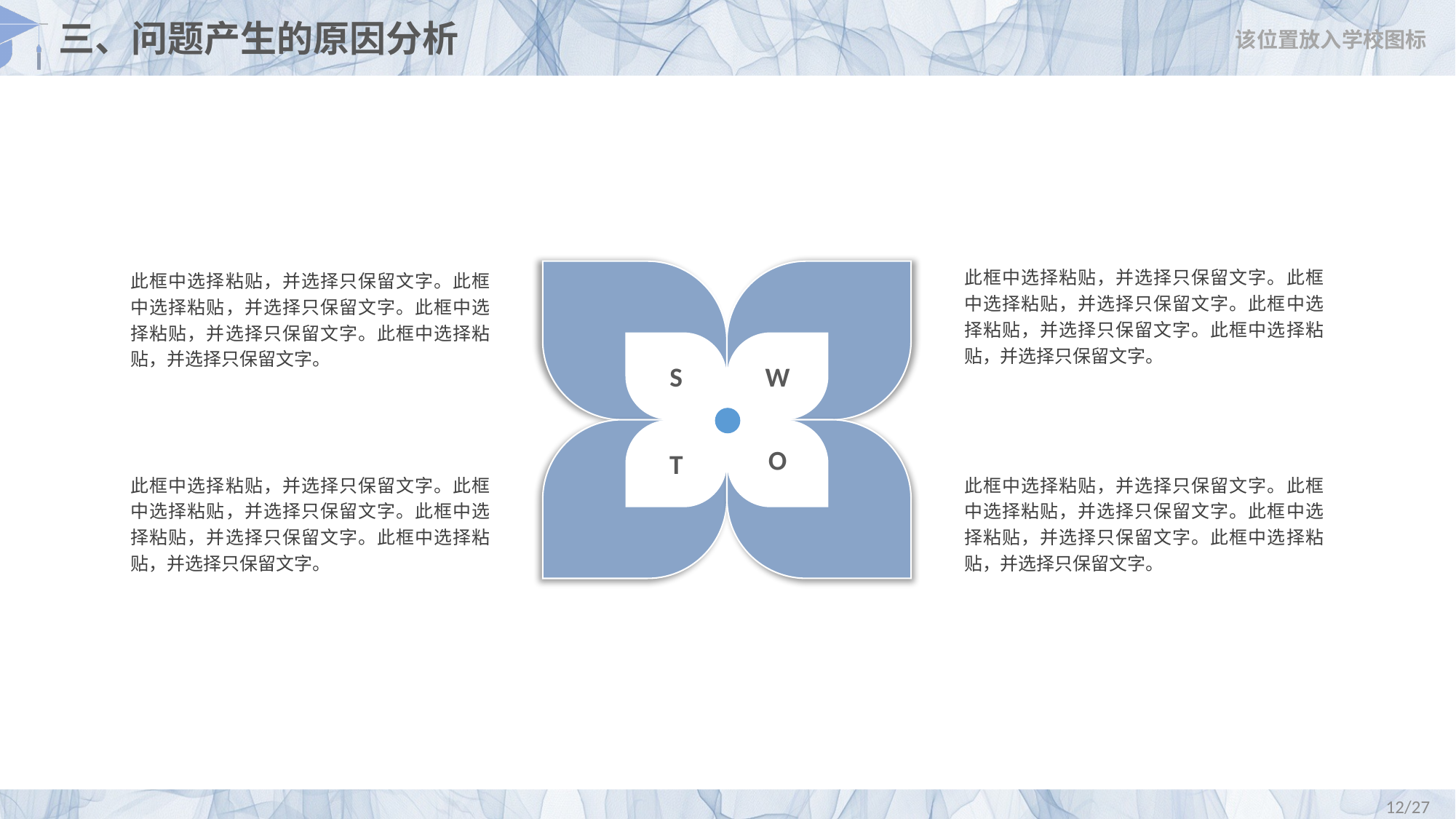

# 三、问题产生的原因分析
该位置放入学校图标
此框中选择粘贴，并选择只保留文字。此框中选择粘贴，并选择只保留文字。此框中选择粘贴，并选择只保留文字。此框中选择粘贴，并选择只保留文字。
此框中选择粘贴，并选择只保留文字。此框中选择粘贴，并选择只保留文字。此框中选择粘贴，并选择只保留文字。此框中选择粘贴，并选择只保留文字。

S
W
T
O

此框中选择粘贴，并选择只保留文字。此框中选择粘贴，并选择只保留文字。此框中选择粘贴，并选择只保留文字。此框中选择粘贴，并选择只保留文字。
此框中选择粘贴，并选择只保留文字。此框中选择粘贴，并选择只保留文字。此框中选择粘贴，并选择只保留文字。此框中选择粘贴，并选择只保留文字。
12/27